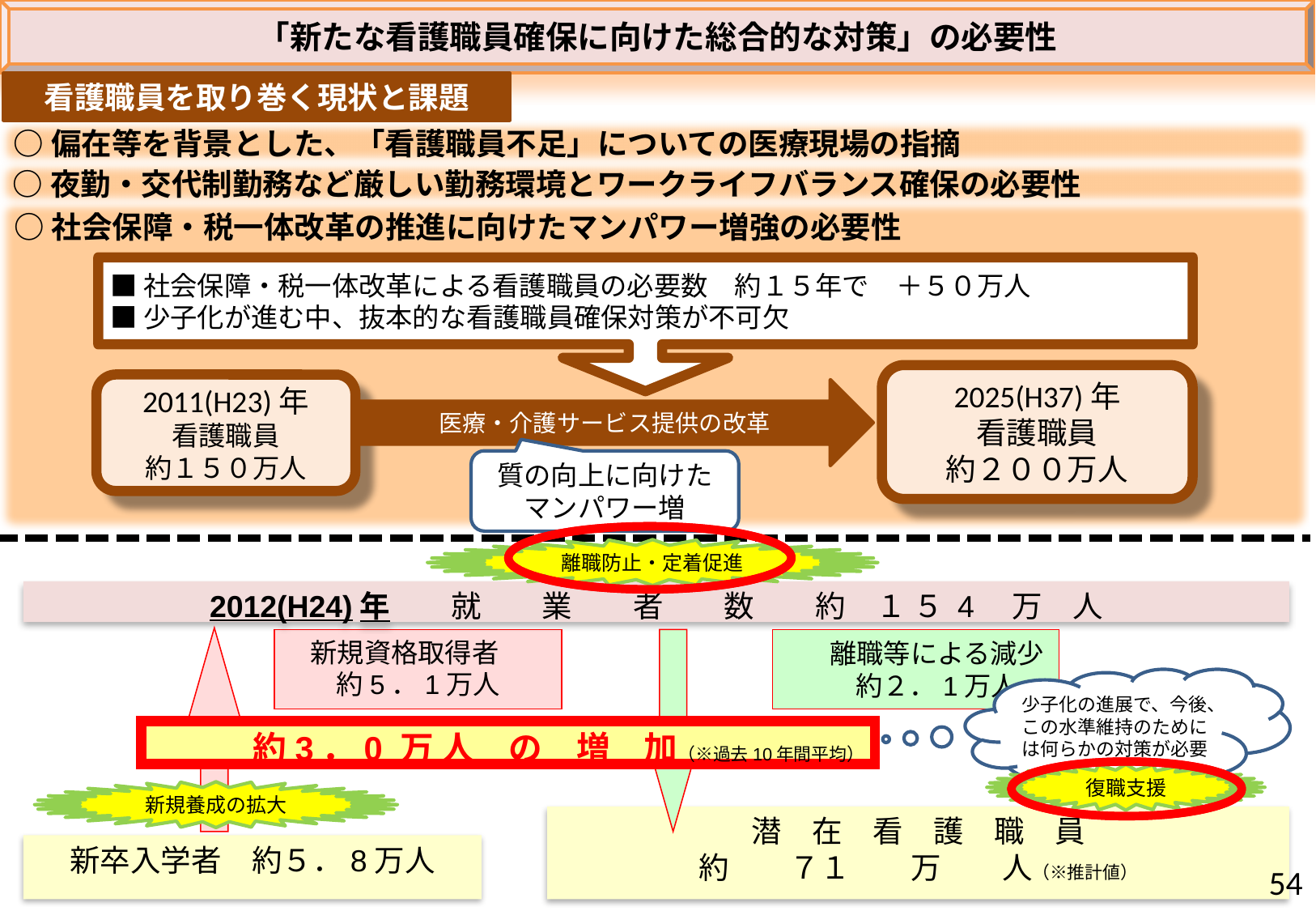

「新たな看護職員確保に向けた総合的な対策」の必要性
看護職員を取り巻く現状と課題
○偏在等を背景とした、「看護職員不足」についての医療現場の指摘
○夜勤・交代制勤務など厳しい勤務環境とワークライフバランス確保の必要性
○社会保障・税一体改革の推進に向けたマンパワー増強の必要性
■社会保障・税一体改革による看護職員の必要数　約１５年で　＋５０万人
■少子化が進む中、抜本的な看護職員確保対策が不可欠
2025(H37)年
看護職員
約２００万人
2011(H23)年
看護職員
約１５０万人
医療・介護サービス提供の改革

質の向上に向けたマンパワー増

離職防止・定着促進
2012(H24)年　　就　　業　　者　　数　　約　１ ５ 4　万　人

新規資格取得者
約5．1万人

離職等による減少
約２．1万人

　　　約3．0 万 人　の　増　加（※過去10年間平均）

潜　在　看　護　職　員
約　　７１　　万　　人（※推計値）
新卒入学者　約５．8万人
少子化の進展で、今後、この水準維持のためには何らかの対策が必要

復職支援
新規養成の拡大
54